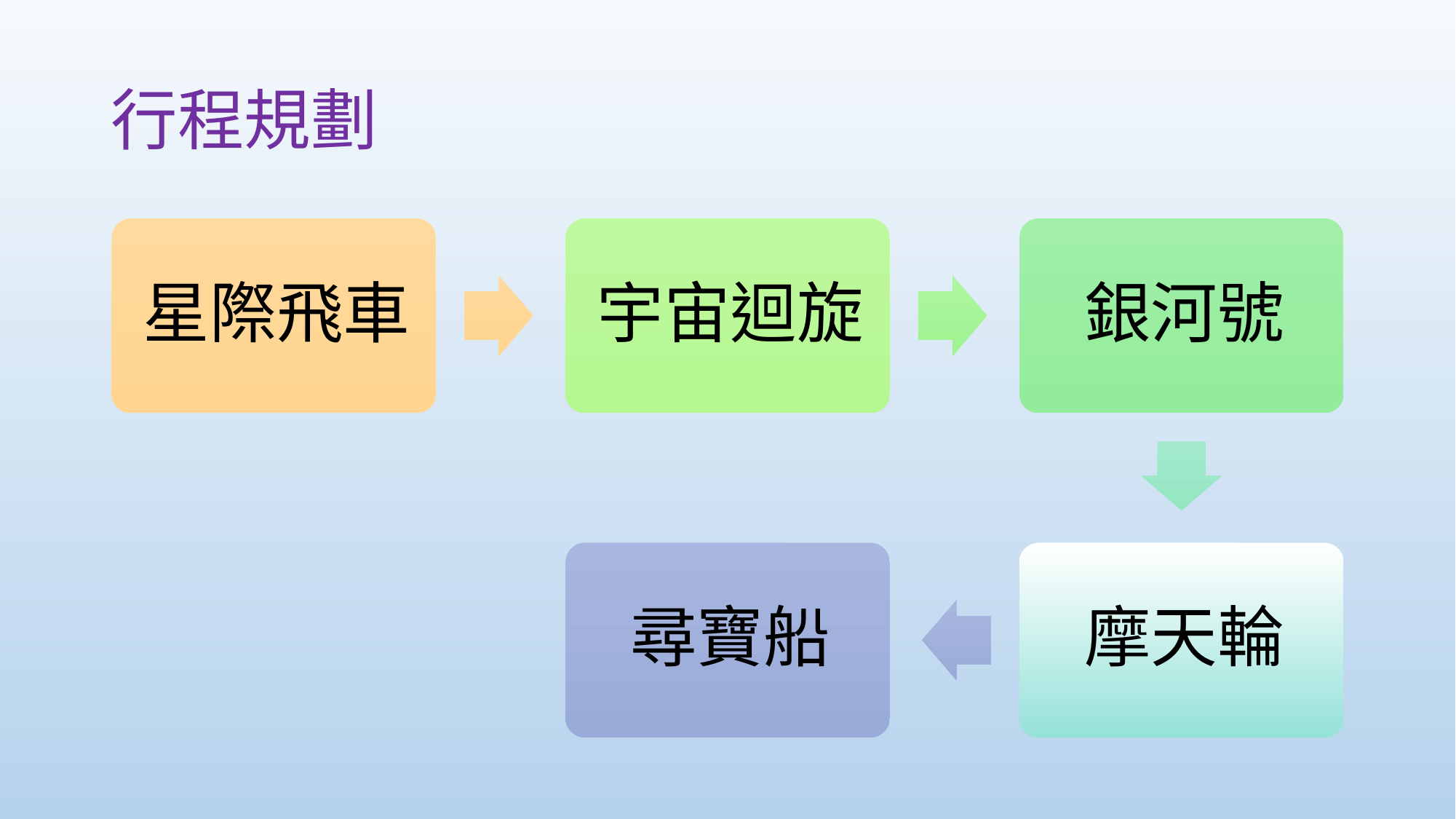

# 行程規劃
星際飛車

宇宙迴旋

銀河號

摩天輪

尋寶船